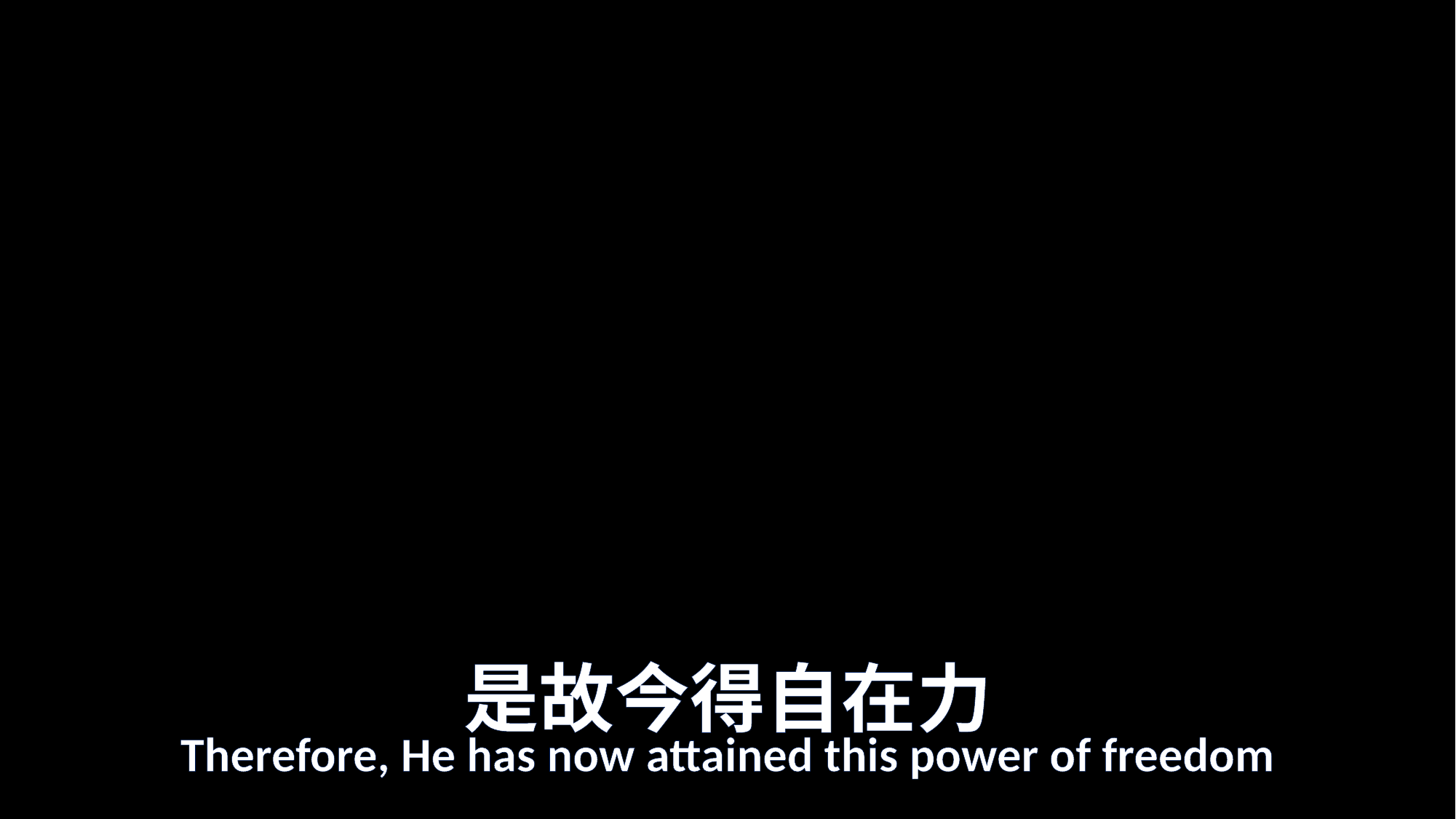

# 是故今得自在力
Therefore, He has now attained this power of freedom